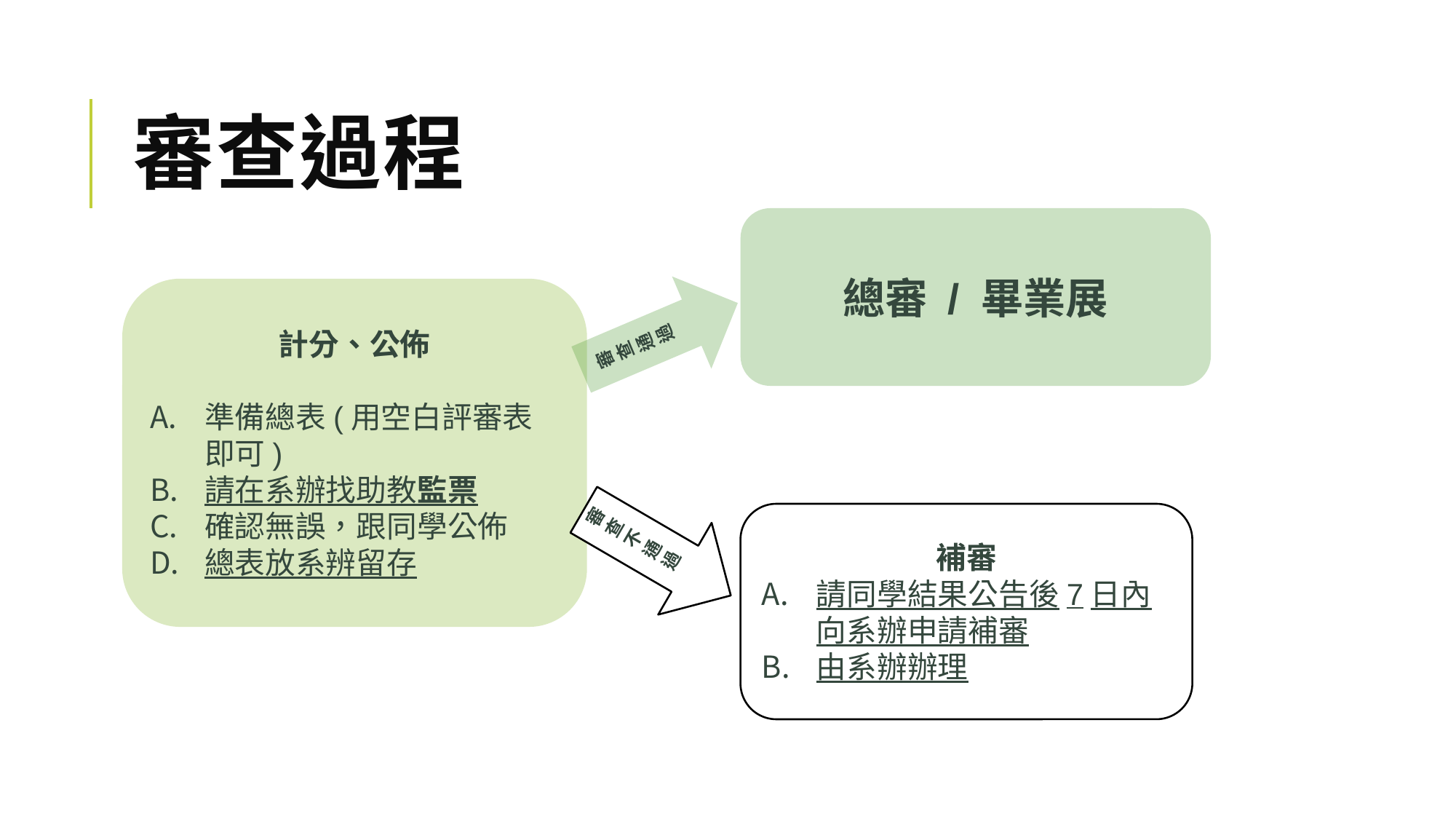

# 審查過程
總審 / 畢業展
審查通過

計分、公佈

準備總表(用空白評審表即可)
請在系辦找助教監票
確認無誤，跟同學公佈
總表放系辨留存
審查不通過

補審
請同學結果公告後7日內向系辦申請補審
由系辦辦理